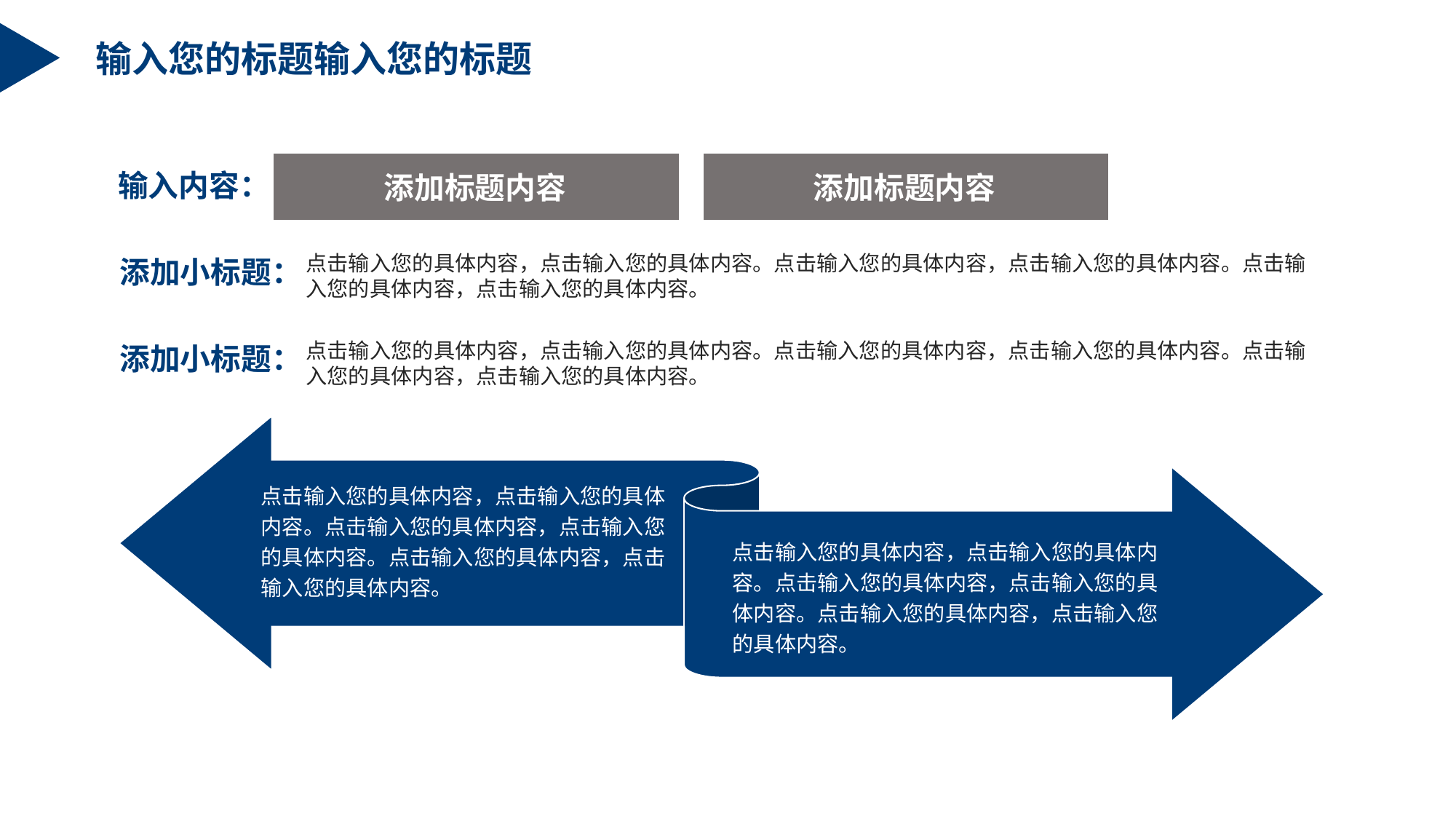

输入您的标题输入您的标题

添加标题内容

添加标题内容
输入内容：
点击输入您的具体内容，点击输入您的具体内容。点击输入您的具体内容，点击输入您的具体内容。点击输入您的具体内容，点击输入您的具体内容。
添加小标题：
点击输入您的具体内容，点击输入您的具体内容。点击输入您的具体内容，点击输入您的具体内容。点击输入您的具体内容，点击输入您的具体内容。
添加小标题：

点击输入您的具体内容，点击输入您的具体内容。点击输入您的具体内容，点击输入您的具体内容。点击输入您的具体内容，点击输入您的具体内容。
点击输入您的具体内容，点击输入您的具体内容。点击输入您的具体内容，点击输入您的具体内容。点击输入您的具体内容，点击输入您的具体内容。